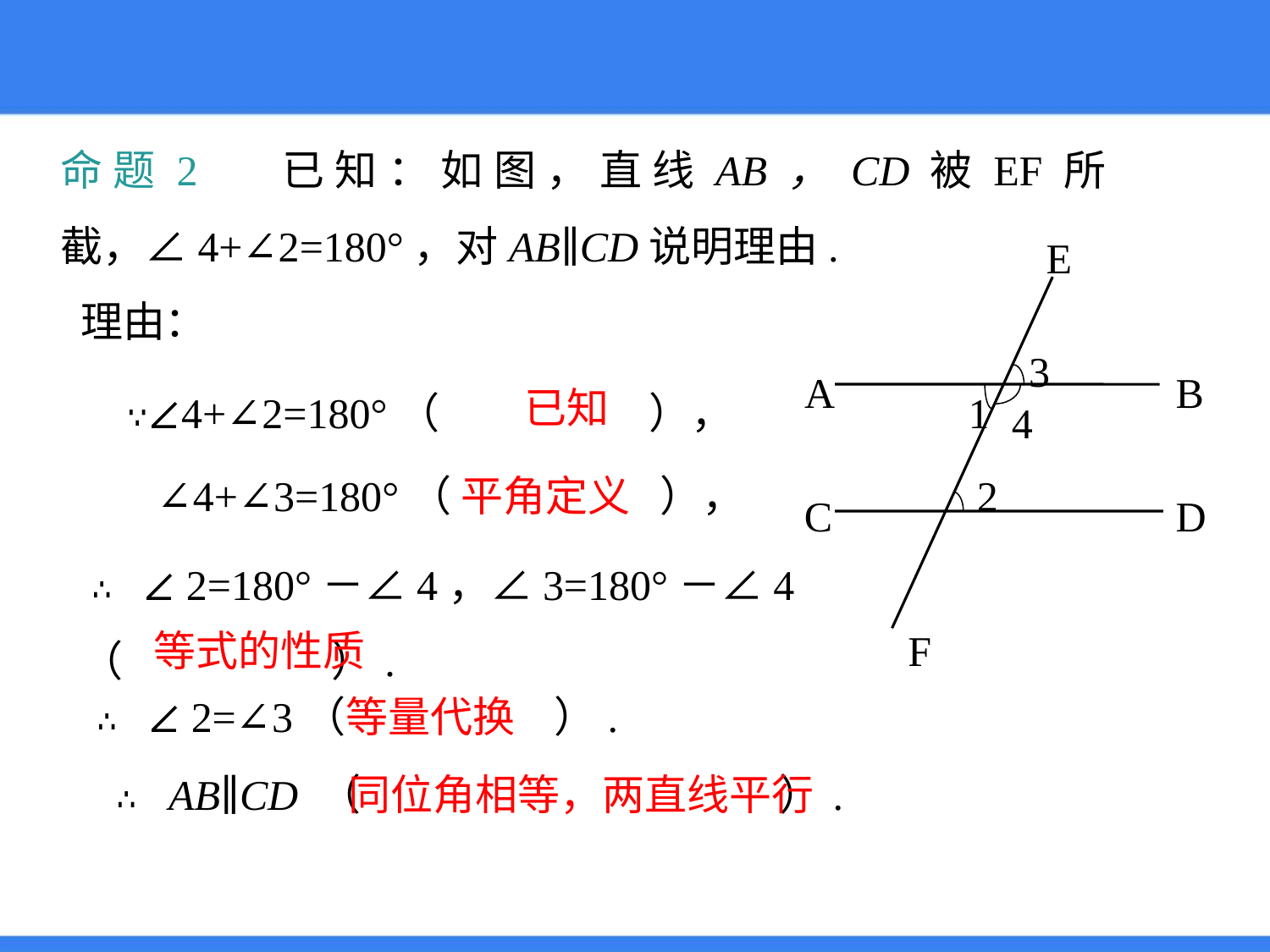

命题2   已知：如图，直线AB，CD被EF所截，∠4+∠2=180°，对AB∥CD说明理由.
E

3
A
B
1
4
2
C
D
F
理由：
已知
∵∠4+∠2=180°（                      ），
    ∠4+∠3=180°（                      ），
平角定义
 ∴ ∠2=180°－∠4，∠3=180°－∠4
（                      ）.
等式的性质
 ∴ ∠2=∠3（                      ）.
等量代换
 ∴ AB∥CD （                                            ）.
同位角相等，两直线平行